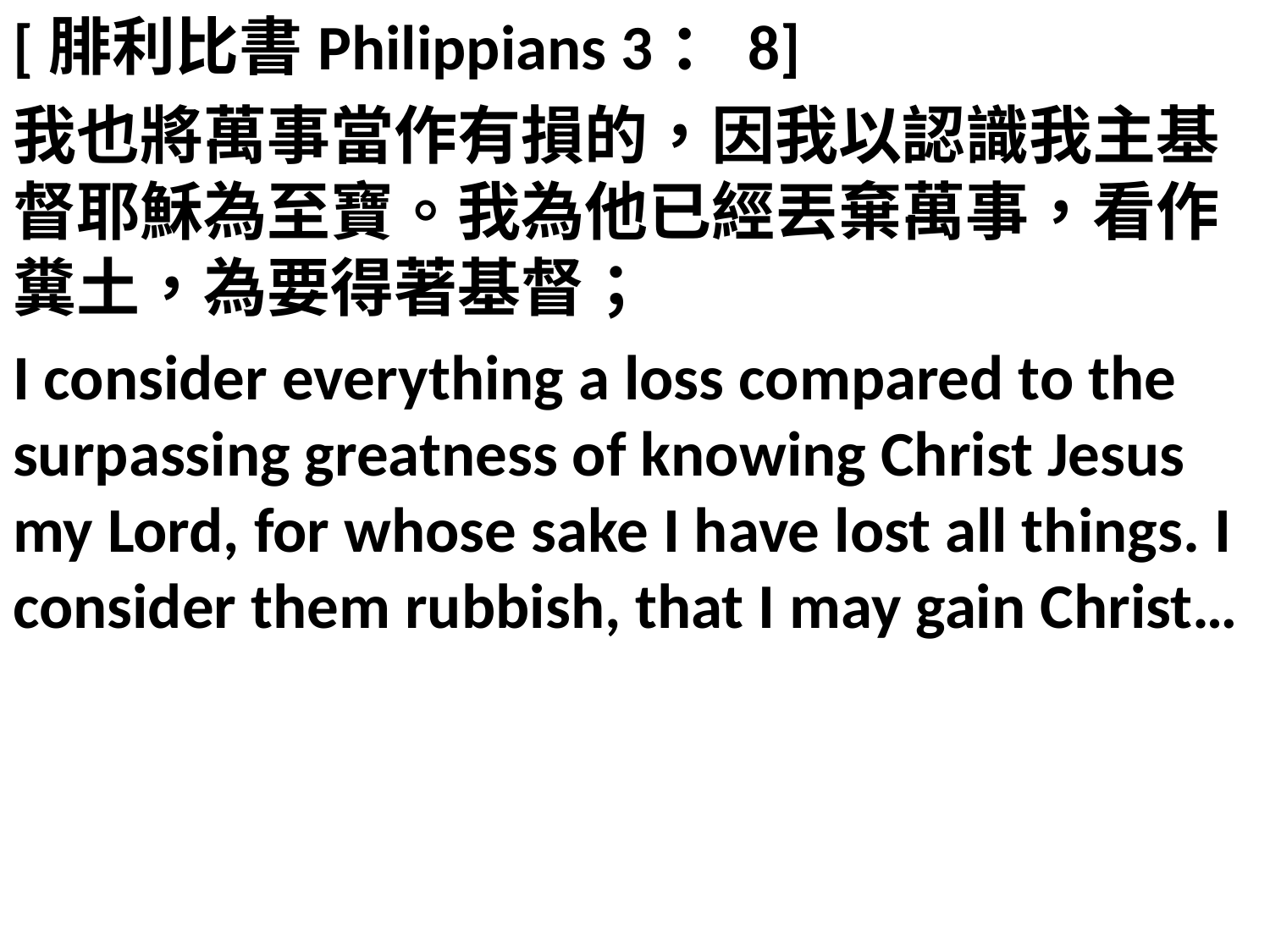

[腓利比書Philippians 3：8]
我也將萬事當作有損的，因我以認識我主基督耶穌為至寶。我為他已經丟棄萬事，看作糞土，為要得著基督；
I consider everything a loss compared to the surpassing greatness of knowing Christ Jesus my Lord, for whose sake I have lost all things. I consider them rubbish, that I may gain Christ…